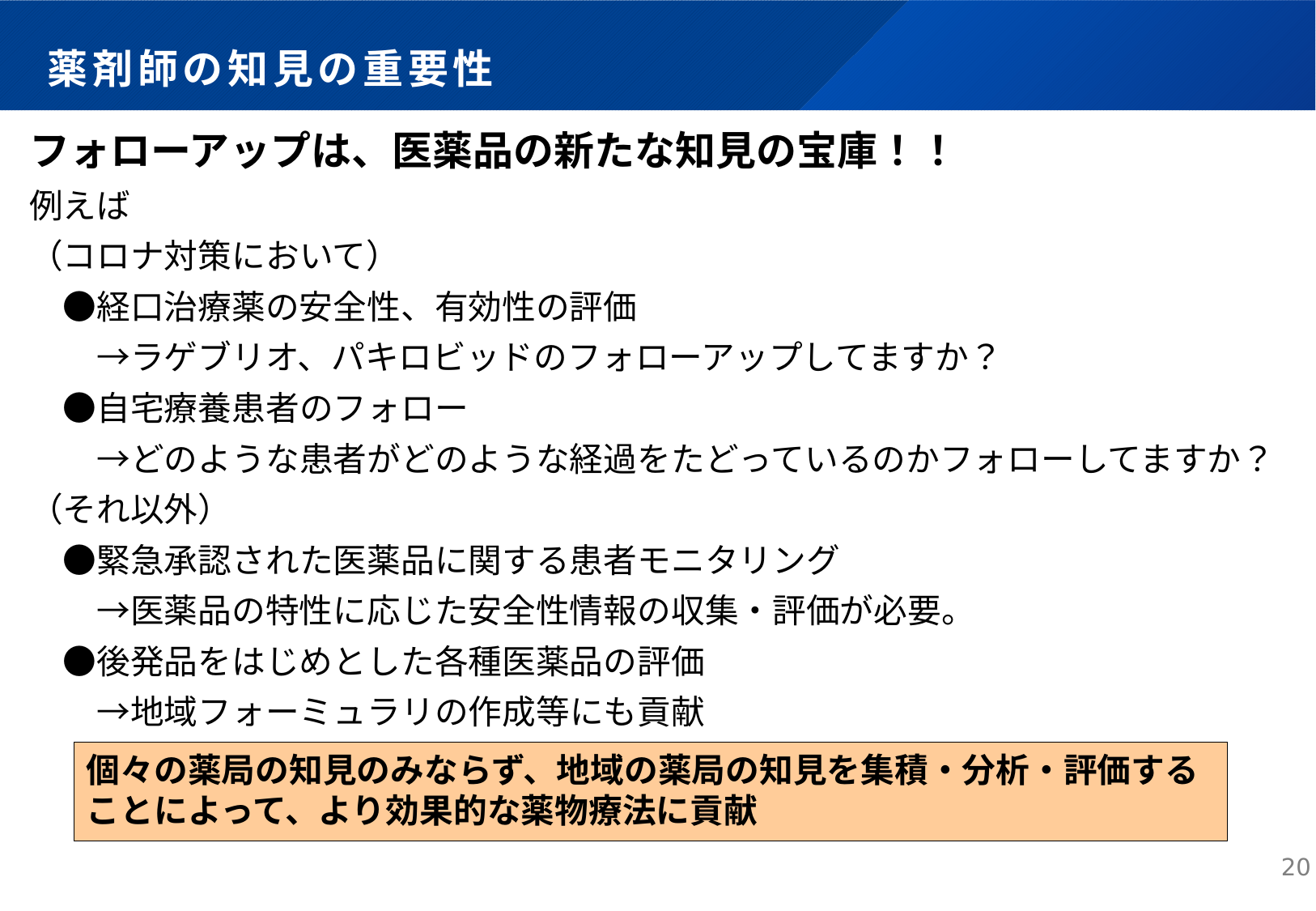

# 薬剤師の知見の重要性
フォローアップは、医薬品の新たな知見の宝庫！！
例えば
（コロナ対策において）
　●経口治療薬の安全性、有効性の評価
　　→ラゲブリオ、パキロビッドのフォローアップしてますか？
　●自宅療養患者のフォロー
　　→どのような患者がどのような経過をたどっているのかフォローしてますか？
（それ以外）
　●緊急承認された医薬品に関する患者モニタリング
　　→医薬品の特性に応じた安全性情報の収集・評価が必要。
　●後発品をはじめとした各種医薬品の評価
　　→地域フォーミュラリの作成等にも貢献
個々の薬局の知見のみならず、地域の薬局の知見を集積・分析・評価することによって、より効果的な薬物療法に貢献
20